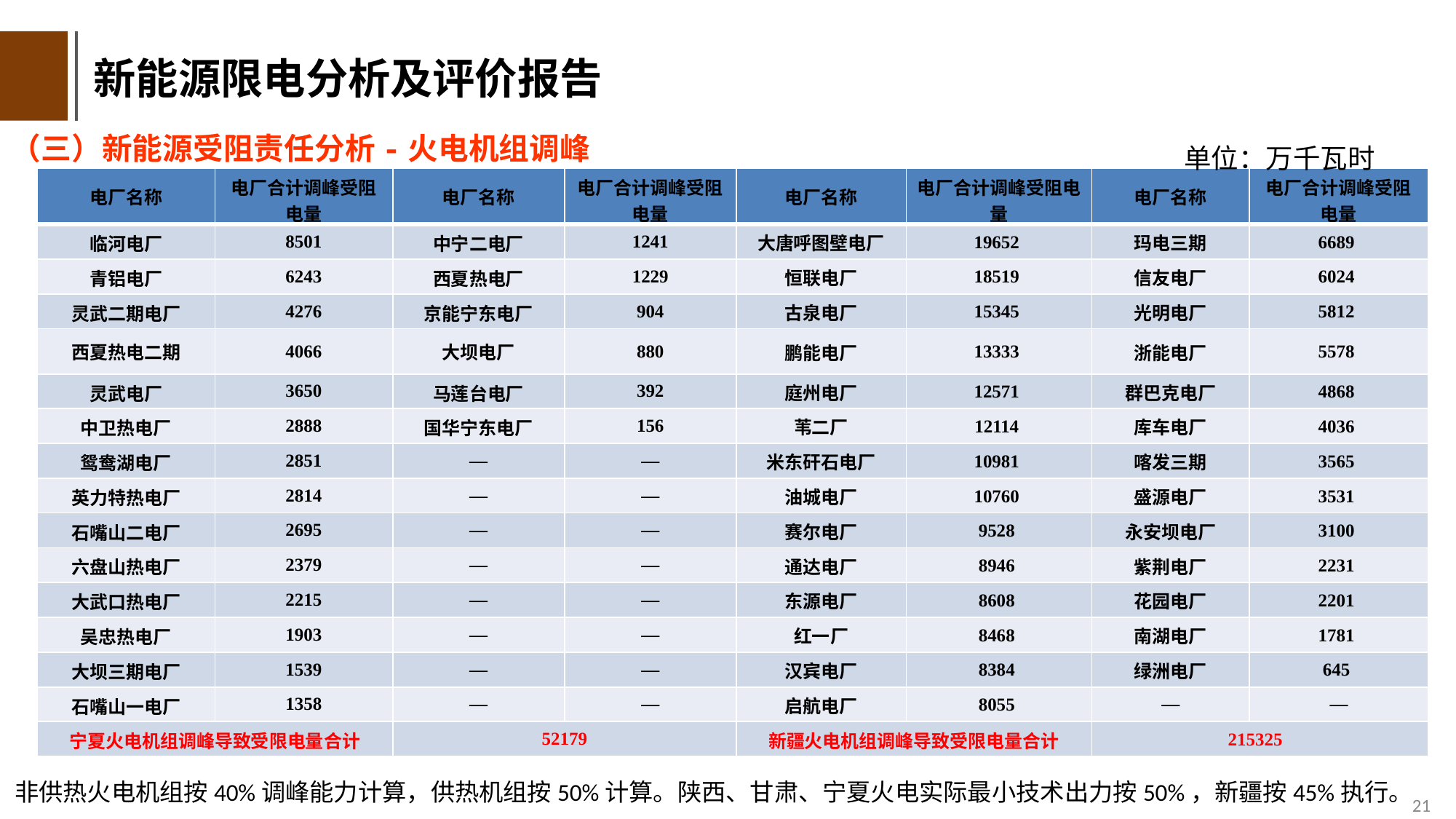

新能源限电分析及评价报告
（三）新能源受阻责任分析-火电机组调峰
单位：万千瓦时
| 电厂名称 | 电厂合计调峰受阻电量 | 电厂名称 | 电厂合计调峰受阻电量 | 电厂名称 | 电厂合计调峰受阻电量 | 电厂名称 | 电厂合计调峰受阻电量 |
| --- | --- | --- | --- | --- | --- | --- | --- |
| 临河电厂 | 8501 | 中宁二电厂 | 1241 | 大唐呼图壁电厂 | 19652 | 玛电三期 | 6689 |
| 青铝电厂 | 6243 | 西夏热电厂 | 1229 | 恒联电厂 | 18519 | 信友电厂 | 6024 |
| 灵武二期电厂 | 4276 | 京能宁东电厂 | 904 | 古泉电厂 | 15345 | 光明电厂 | 5812 |
| 西夏热电二期 | 4066 | 大坝电厂 | 880 | 鹏能电厂 | 13333 | 浙能电厂 | 5578 |
| 灵武电厂 | 3650 | 马莲台电厂 | 392 | 庭州电厂 | 12571 | 群巴克电厂 | 4868 |
| 中卫热电厂 | 2888 | 国华宁东电厂 | 156 | 苇二厂 | 12114 | 库车电厂 | 4036 |
| 鸳鸯湖电厂 | 2851 | — | — | 米东矸石电厂 | 10981 | 喀发三期 | 3565 |
| 英力特热电厂 | 2814 | — | — | 油城电厂 | 10760 | 盛源电厂 | 3531 |
| 石嘴山二电厂 | 2695 | — | — | 赛尔电厂 | 9528 | 永安坝电厂 | 3100 |
| 六盘山热电厂 | 2379 | — | — | 通达电厂 | 8946 | 紫荆电厂 | 2231 |
| 大武口热电厂 | 2215 | — | — | 东源电厂 | 8608 | 花园电厂 | 2201 |
| 吴忠热电厂 | 1903 | — | — | 红一厂 | 8468 | 南湖电厂 | 1781 |
| 大坝三期电厂 | 1539 | — | — | 汉宾电厂 | 8384 | 绿洲电厂 | 645 |
| 石嘴山一电厂 | 1358 | — | — | 启航电厂 | 8055 | — | — |
| 宁夏火电机组调峰导致受限电量合计 |  | 52179 |  | 新疆火电机组调峰导致受限电量合计 |  | 215325 |  |
注：非供热火电机组按40%调峰能力计算，供热机组按50%计算。陕西、甘肃、宁夏火电实际最小技术出力按50%，新疆按45%执行。
21